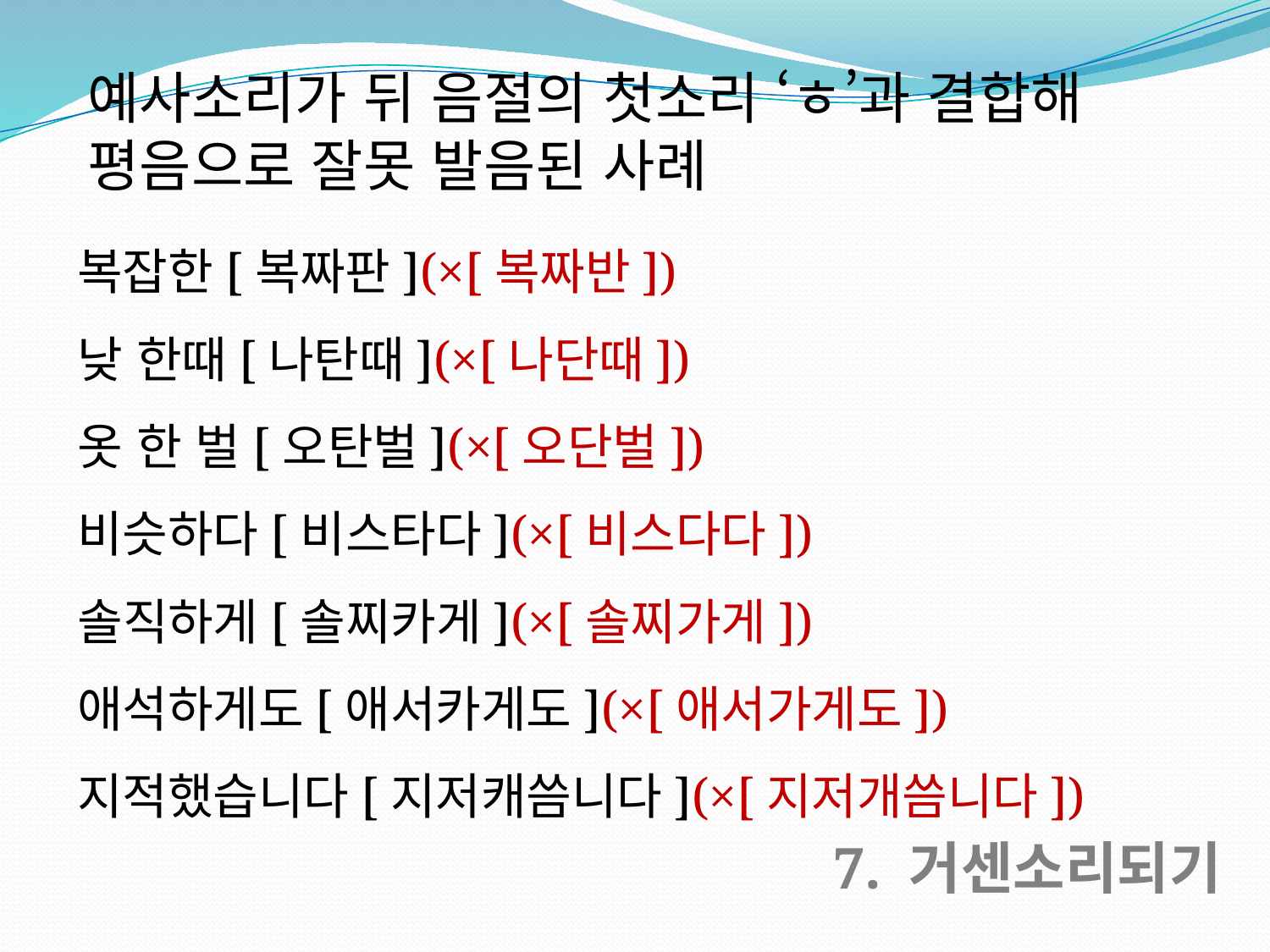

예사소리가 뒤 음절의 첫소리 ‘ㅎ’과 결합해 평음으로 잘못 발음된 사례
복잡한[복짜판](×[복짜반])
낮 한때[나탄때](×[나단때])
옷 한 벌[오탄벌](×[오단벌])
비슷하다[비스타다](×[비스다다])
솔직하게[솔찌카게](×[솔찌가게])
애석하게도[애서카게도](×[애서가게도])
지적했습니다[지저캐씀니다](×[지저개씀니다])
7. 거센소리되기